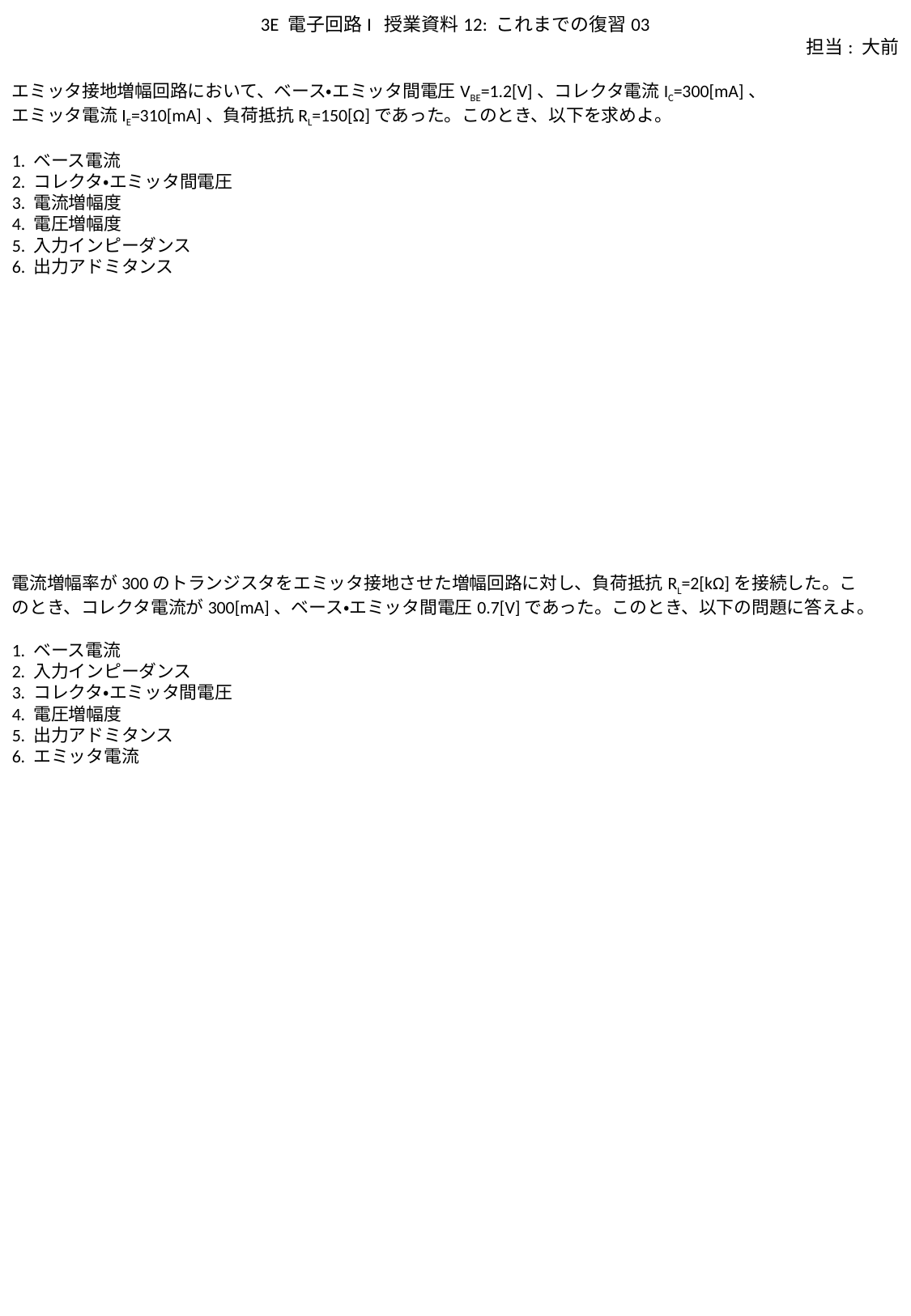

3E 電子回路I  授業資料12: これまでの復習03
担当: 大前
エミッタ接地増幅回路において、ベース・エミッタ間電圧VBE=1.2[V]、コレクタ電流IC=300[mA]、
エミッタ電流IE=310[mA]、負荷抵抗RL=150[Ω]であった。このとき、以下を求めよ。

1. ベース電流
2. コレクタ・エミッタ間電圧
3. 電流増幅度
4. 電圧増幅度
5. 入力インピーダンス
6. 出力アドミタンス
電流増幅率が300のトランジスタをエミッタ接地させた増幅回路に対し、負荷抵抗RL=2[kΩ]を接続した。このとき、コレクタ電流が300[mA]、ベース・エミッタ間電圧0.7[V]であった。このとき、以下の問題に答えよ。

1. ベース電流
2. 入力インピーダンス
3. コレクタ・エミッタ間電圧
4. 電圧増幅度
5. 出力アドミタンス
6. エミッタ電流